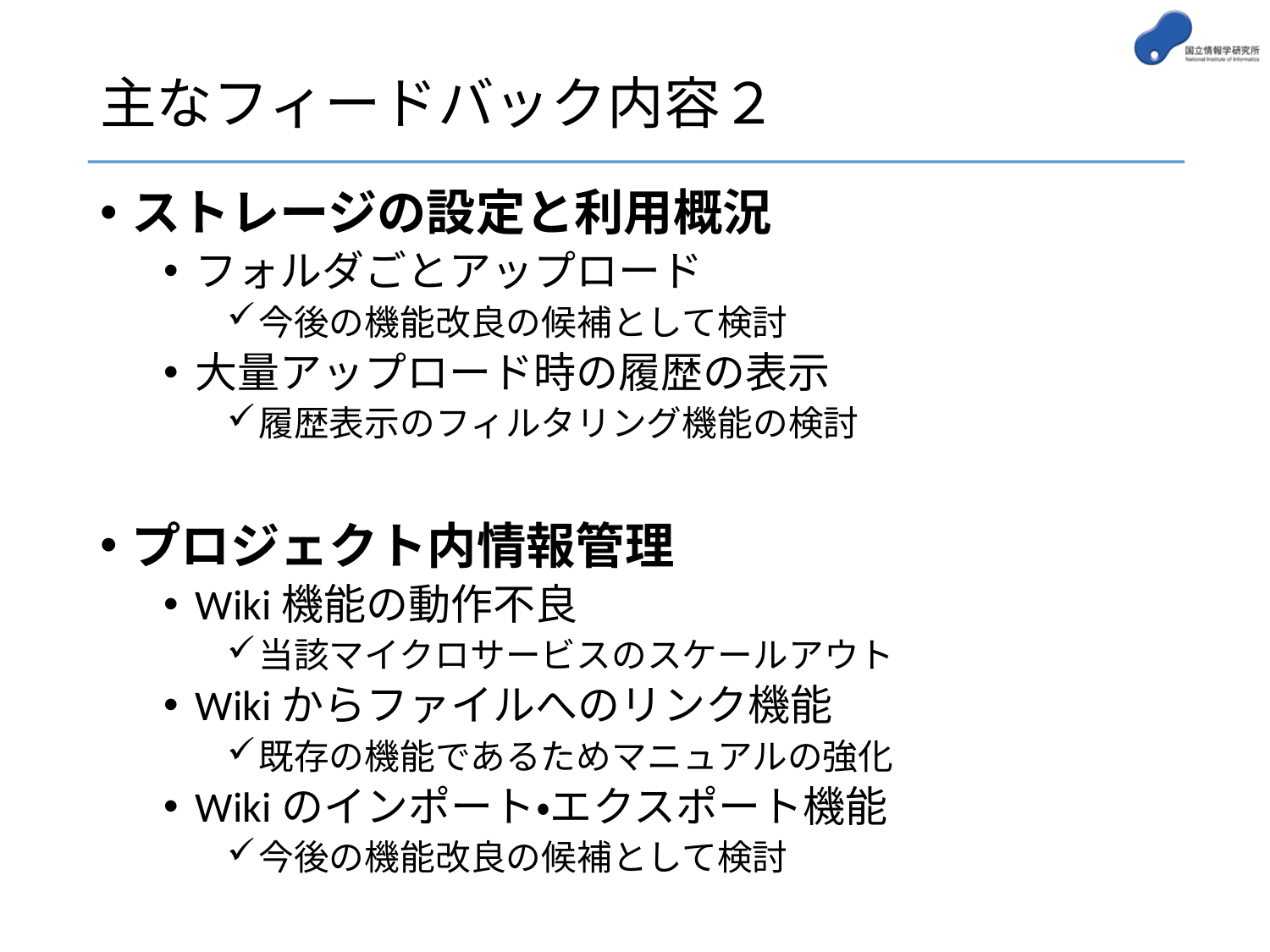

# 主なフィードバック内容２
ストレージの設定と利用概況
フォルダごとアップロード
今後の機能改良の候補として検討
大量アップロード時の履歴の表示
履歴表示のフィルタリング機能の検討

プロジェクト内情報管理
Wiki機能の動作不良
当該マイクロサービスのスケールアウト
Wikiからファイルへのリンク機能
既存の機能であるためマニュアルの強化
Wikiのインポート・エクスポート機能
今後の機能改良の候補として検討